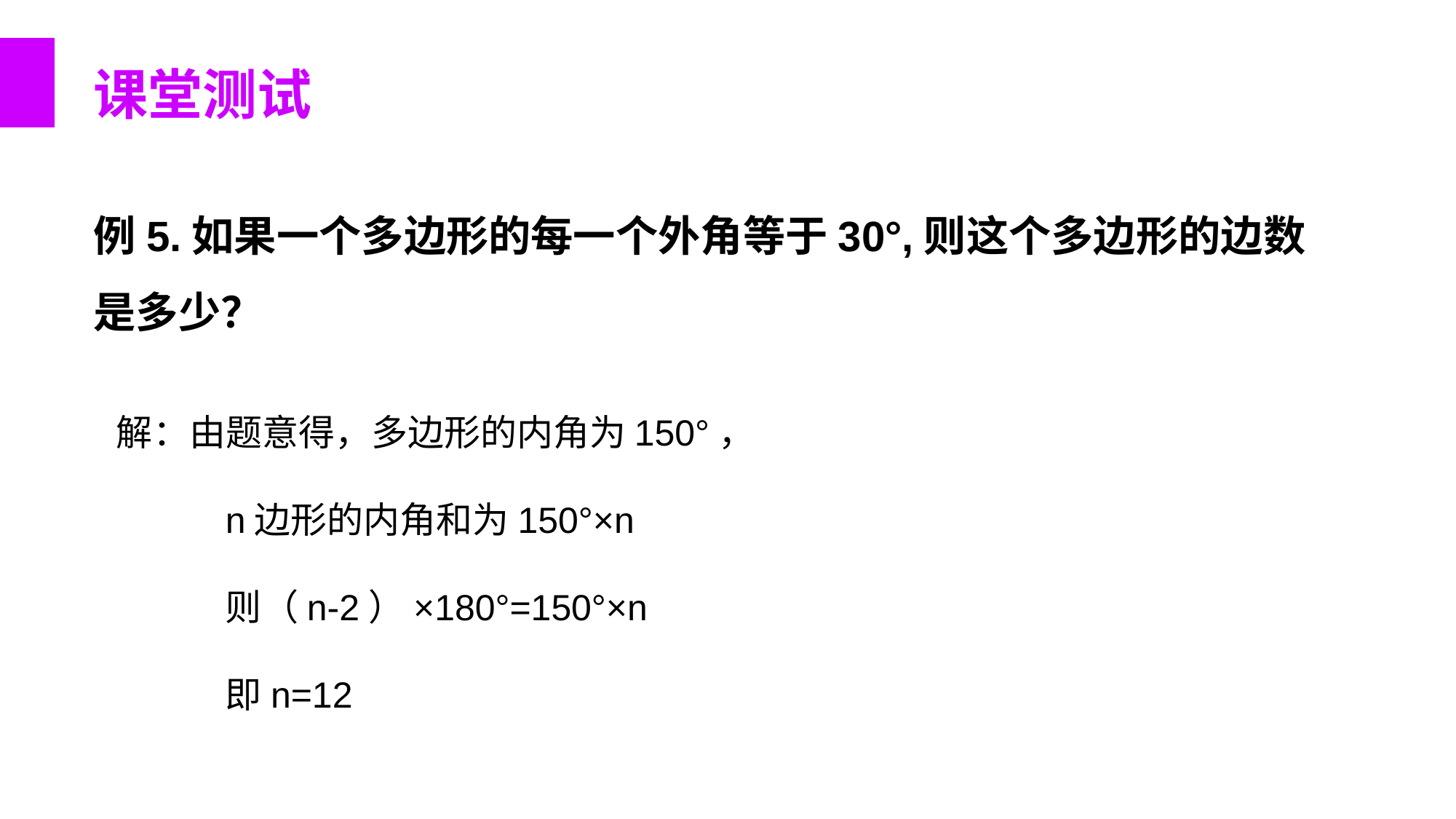

课堂测试
例5.如果一个多边形的每一个外角等于30°,则这个多边形的边数是多少？
解：由题意得，多边形的内角为150°，
	n边形的内角和为150°×n
	则（n-2）×180°=150°×n
	即n=12